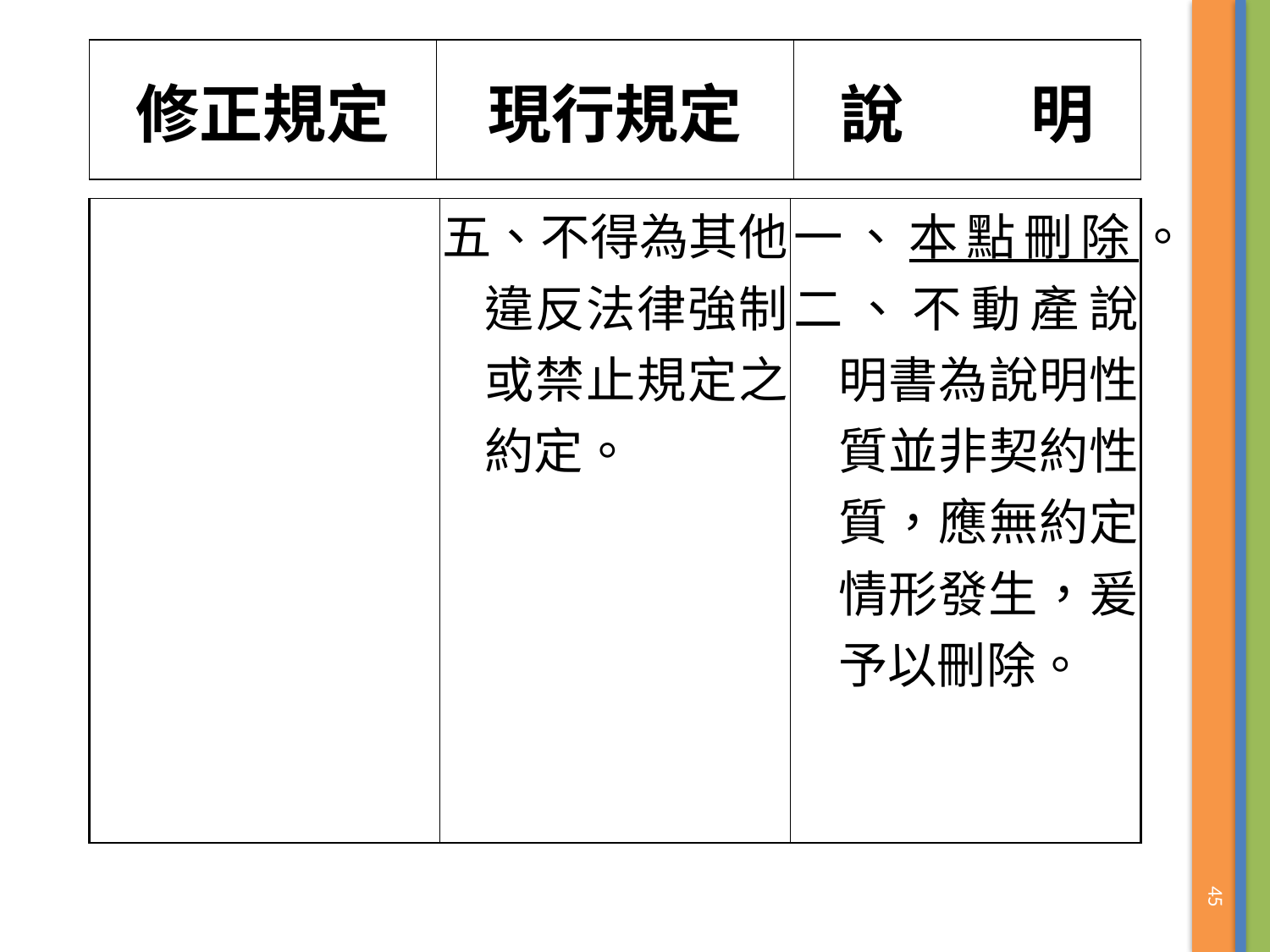

| 修正規定 | 現行規定 | 說　　明 |
| --- | --- | --- |
|  | 五、不得為其他違反法律強制或禁止規定之約定。 | 一、本點刪除。 二、不動產說明書為說明性質並非契約性質，應無約定情形發生，爰予以刪除。 |
| --- | --- | --- |
45